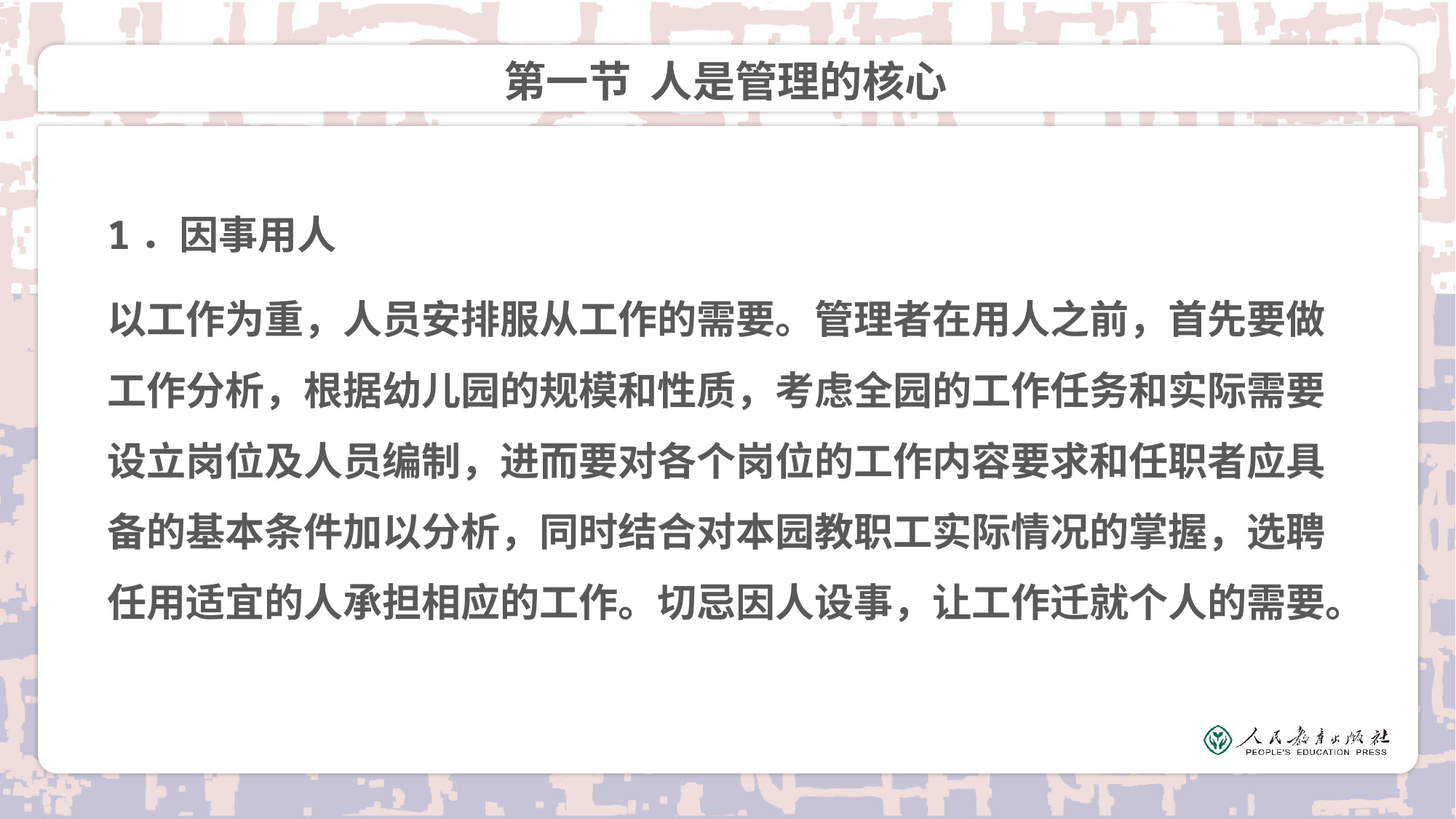

# 第一节  人是管理的核心
1．因事用人
以工作为重，人员安排服从工作的需要。管理者在用人之前，首先要做工作分析，根据幼儿园的规模和性质，考虑全园的工作任务和实际需要设立岗位及人员编制，进而要对各个岗位的工作内容要求和任职者应具备的基本条件加以分析，同时结合对本园教职工实际情况的掌握，选聘任用适宜的人承担相应的工作。切忌因人设事，让工作迁就个人的需要。